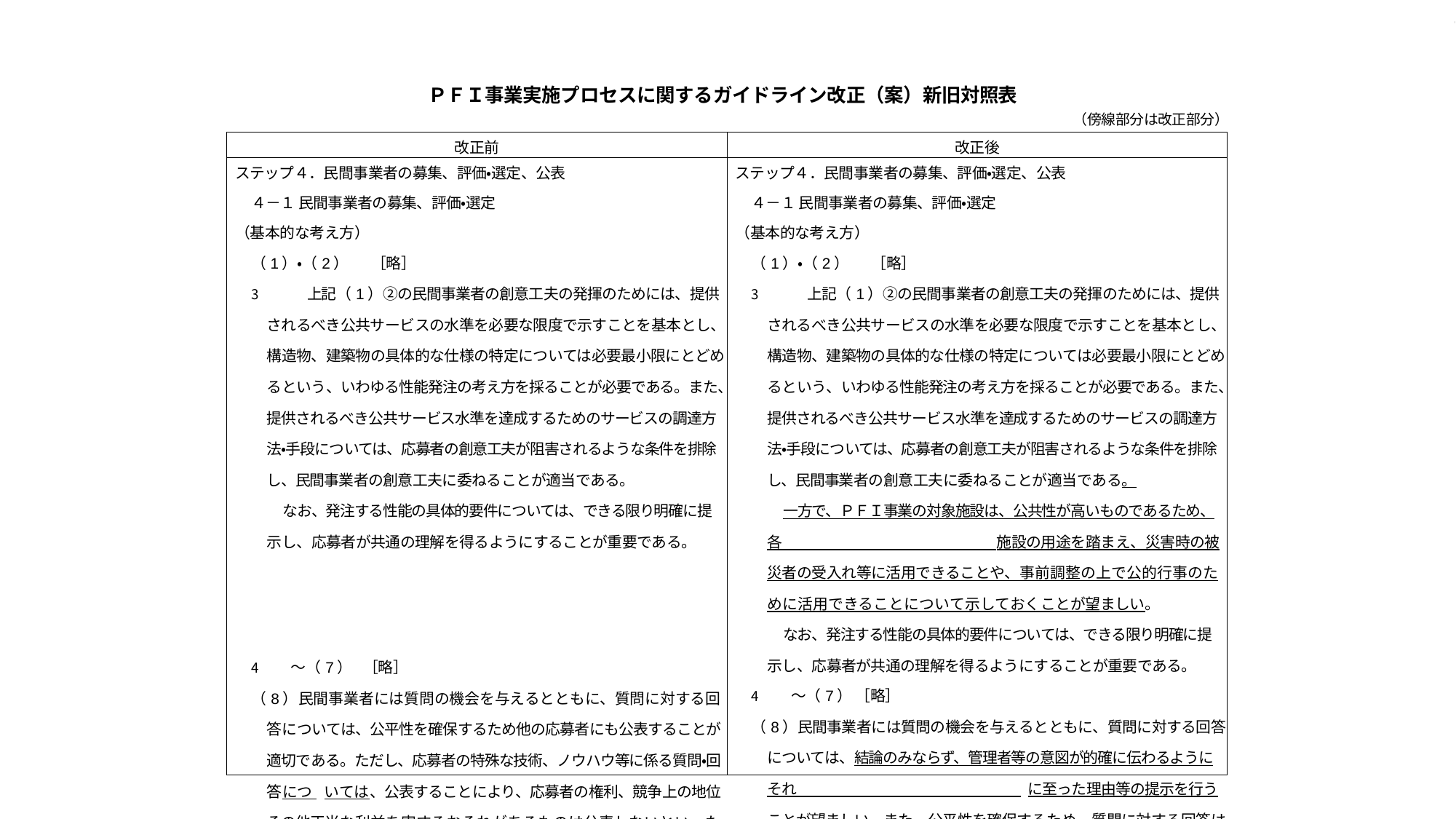

1
ＰＦＩ事業実施プロセスに関するガイドライン改正（案）新旧対照表
（傍線部分は改正部分）
| 改正前 | 改正後 |
| --- | --- |
| ステップ４．民間事業者の募集、評価・選定、公表 ４－１ 民間事業者の募集、評価・選定 （基本的な考え方） （1）・（2） ［略］ 上記（1）②の民間事業者の創意工夫の発揮のためには、提供されるべき公共サービスの水準を必要な限度で示すことを基本とし、構造物、建築物の具体的な仕様の特定については必要最小限にとどめるという、いわゆる性能発注の考え方を採ることが必要である。また、提供されるべき公共サービス水準を達成するためのサービスの調達方法・手段については、応募者の創意工夫が阻害されるような条件を排除し、民間事業者の創意工夫に委ねることが適当である。 なお、発注する性能の具体的要件については、できる限り明確に提示し、応募者が共通の理解を得るようにすることが重要である。 ～（7） ［略］ （8）民間事業者には質問の機会を与えるとともに、質問に対する回答については、公平性を確保するため他の応募者にも公表することが適切である。ただし、応募者の特殊な技術、ノウハウ等に係る質問・回答につ いては、公表することにより、応募者の権利、競争上の地位その他正当な利益を害するおそれがあるものは公表しないといった配慮が必要で | ステップ４．民間事業者の募集、評価・選定、公表 ４－１ 民間事業者の募集、評価・選定 （基本的な考え方） （1）・（2） ［略］ 上記（1）②の民間事業者の創意工夫の発揮のためには、提供されるべき公共サービスの水準を必要な限度で示すことを基本とし、構造物、建築物の具体的な仕様の特定については必要最小限にとどめるという、いわゆる性能発注の考え方を採ることが必要である。また、提供されるべき公共サービス水準を達成するためのサービスの調達方法・手段については、応募者の創意工夫が阻害されるような条件を排除し、民間事業者の創意工夫に委ねることが適当である。 一方で、ＰＦＩ事業の対象施設は、公共性が高いものであるため、各 施設の用途を踏まえ、災害時の被災者の受入れ等に活用できることや、事前調整の上で公的行事のために活用できることについて示しておくことが望ましい。 なお、発注する性能の具体的要件については、できる限り明確に提示し、応募者が共通の理解を得るようにすることが重要である。 ～（7） ［略］ （8）民間事業者には質問の機会を与えるとともに、質問に対する回答については、結論のみならず、管理者等の意図が的確に伝わるようにそれ に至った理由等の提示を行うことが望ましい。また、公平性を確保するため、質問に対する回答は他の応募者にも公表することが適切である。ただし、応募者の特殊な技術、ノウハウ等に係る質問・回答のような、 |